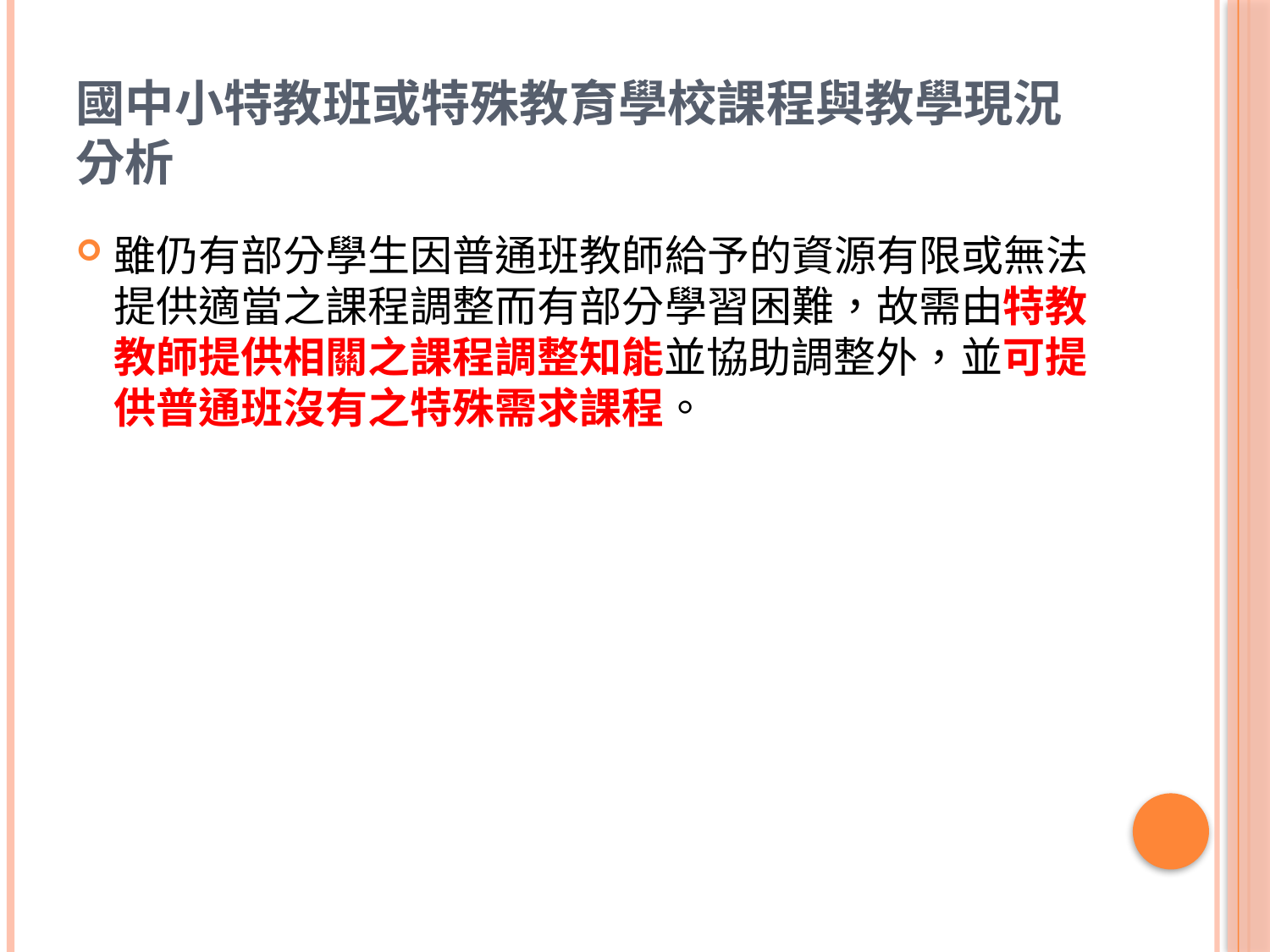

# 國中小特教班或特殊教育學校課程與教學現況分析
雖仍有部分學生因普通班教師給予的資源有限或無法提供適當之課程調整而有部分學習困難，故需由特教教師提供相關之課程調整知能並協助調整外，並可提供普通班沒有之特殊需求課程。